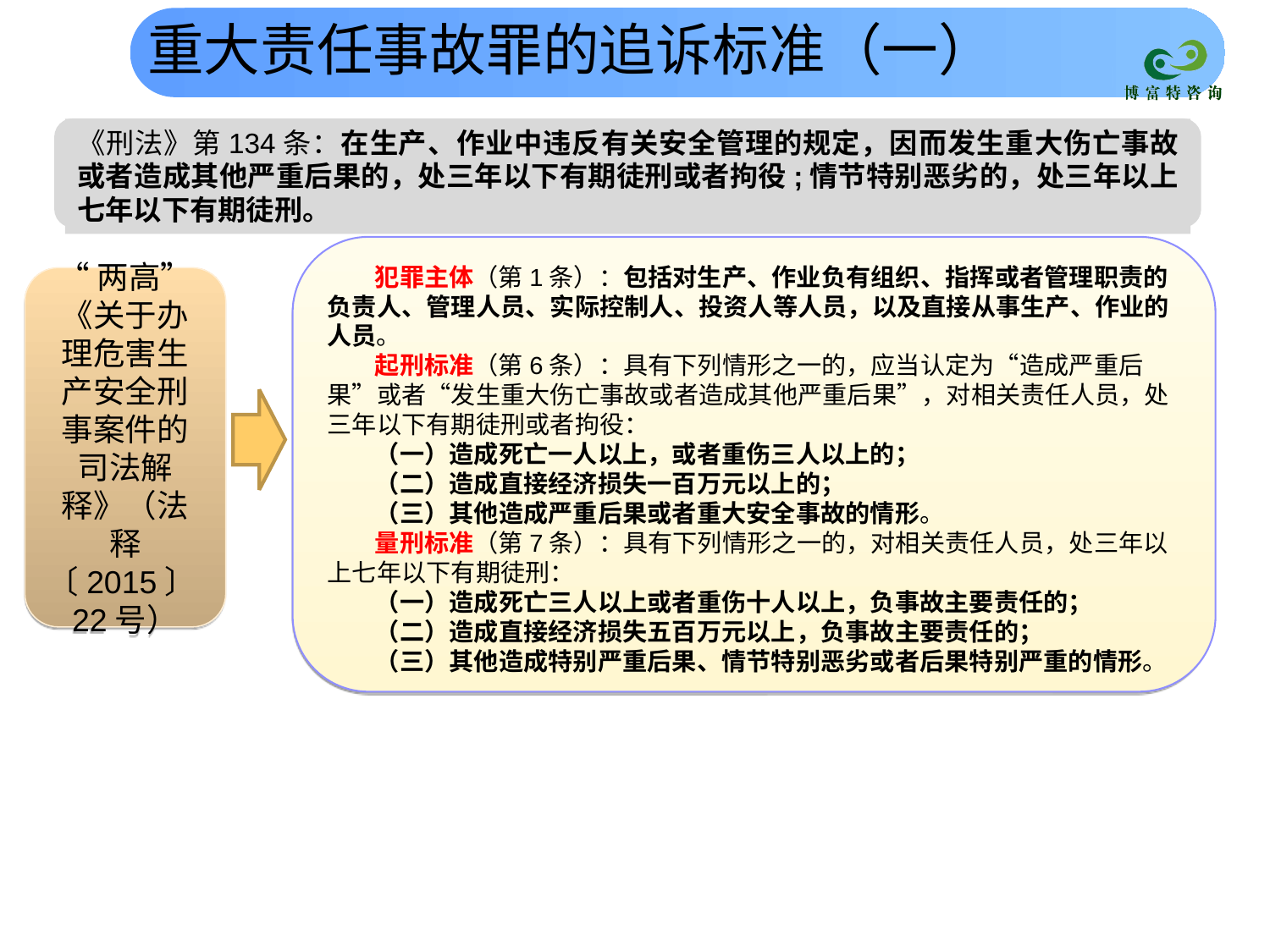

重大责任事故罪的追诉标准（一）
《刑法》第134条：在生产、作业中违反有关安全管理的规定，因而发生重大伤亡事故或者造成其他严重后果的，处三年以下有期徒刑或者拘役;情节特别恶劣的，处三年以上七年以下有期徒刑。

犯罪主体（第1条）：包括对生产、作业负有组织、指挥或者管理职责的负责人、管理人员、实际控制人、投资人等人员，以及直接从事生产、作业的人员。
起刑标准（第6条）：具有下列情形之一的，应当认定为“造成严重后果”或者“发生重大伤亡事故或者造成其他严重后果”，对相关责任人员，处三年以下有期徒刑或者拘役：
（一）造成死亡一人以上，或者重伤三人以上的；
（二）造成直接经济损失一百万元以上的；
（三）其他造成严重后果或者重大安全事故的情形。
量刑标准（第7条）：具有下列情形之一的，对相关责任人员，处三年以上七年以下有期徒刑：
（一）造成死亡三人以上或者重伤十人以上，负事故主要责任的；
（二）造成直接经济损失五百万元以上，负事故主要责任的；
（三）其他造成特别严重后果、情节特别恶劣或者后果特别严重的情形。

“两高”《关于办理危害生产安全刑事案件的司法解释》（法释〔2015〕22号）